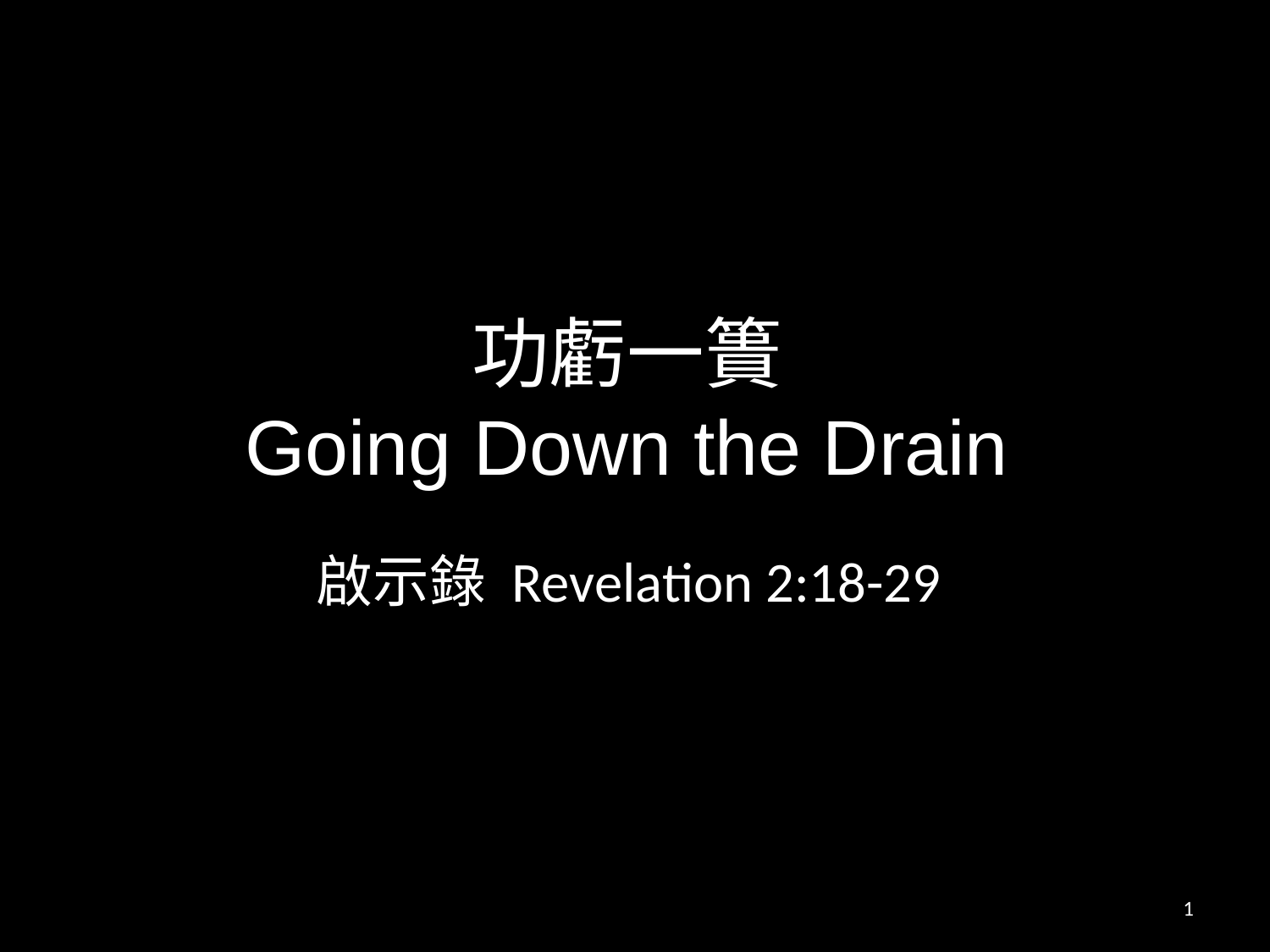

# 功虧一簣 Going Down the Drain
啟示錄 Revelation 2:18-29
1